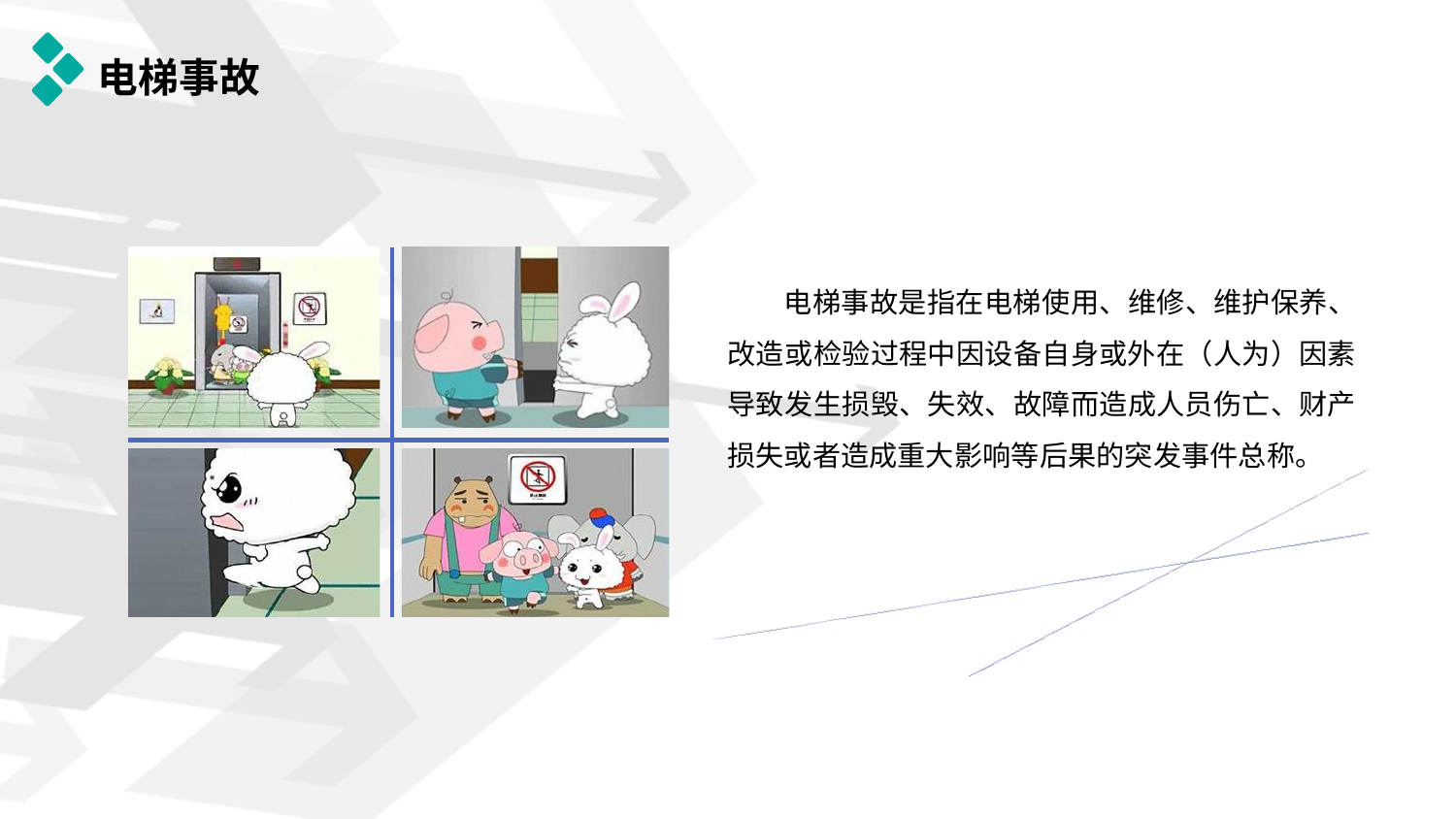

# 电梯事故

电梯事故是指在电梯使用、维修、维护保养、 改造或检验过程中因设备自身或外在（人为）因素 导致发生损毁、失效、故障而造成人员伤亡、财产 损失或者造成重大影响等后果的突发事件总称。